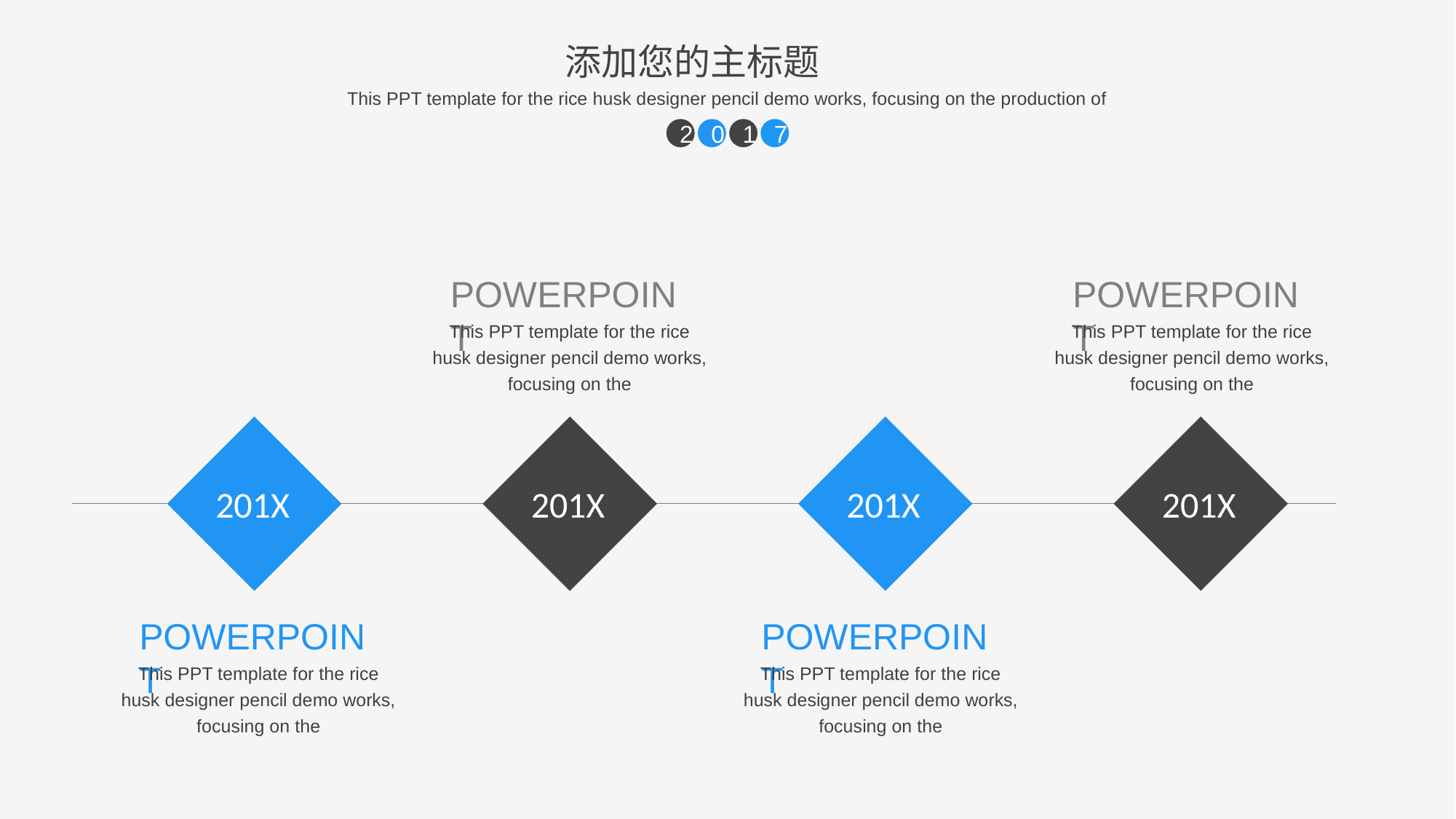

添加您的主标题
This PPT template for the rice husk designer pencil demo works, focusing on the production of
2
0
1
7
POWERPOINT
This PPT template for the rice husk designer pencil demo works, focusing on the
POWERPOINT
This PPT template for the rice husk designer pencil demo works, focusing on the

201X
201X
201X
201X
POWERPOINT
This PPT template for the rice husk designer pencil demo works, focusing on the
POWERPOINT
This PPT template for the rice husk designer pencil demo works, focusing on the